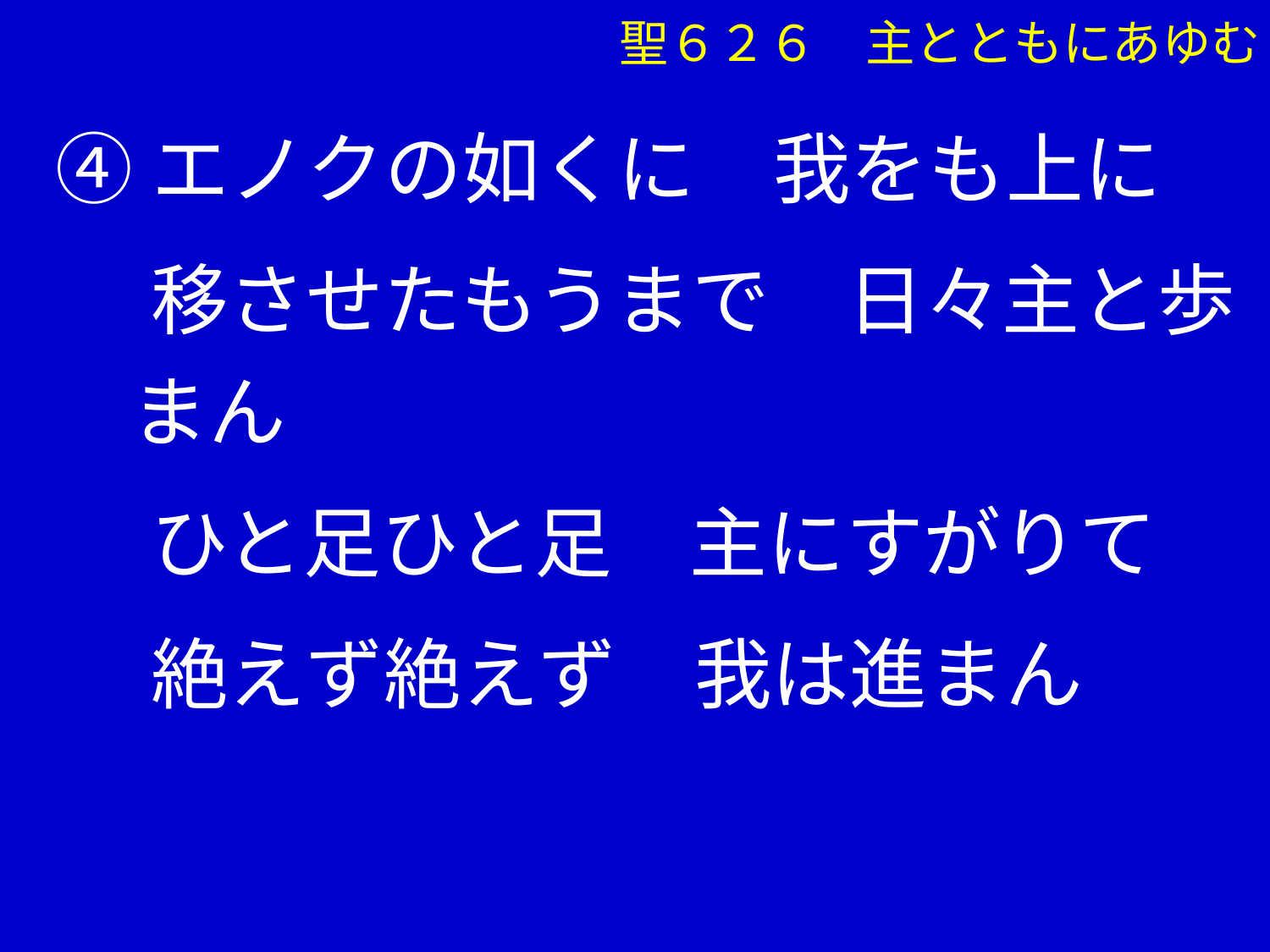

④エノクの如くに　我をも上に
　 移させたもうまで　日々主と歩まん
　 ひと足ひと足　主にすがりて
　 絶えず絶えず　我は進まん

聖６２６　主とともにあゆむ